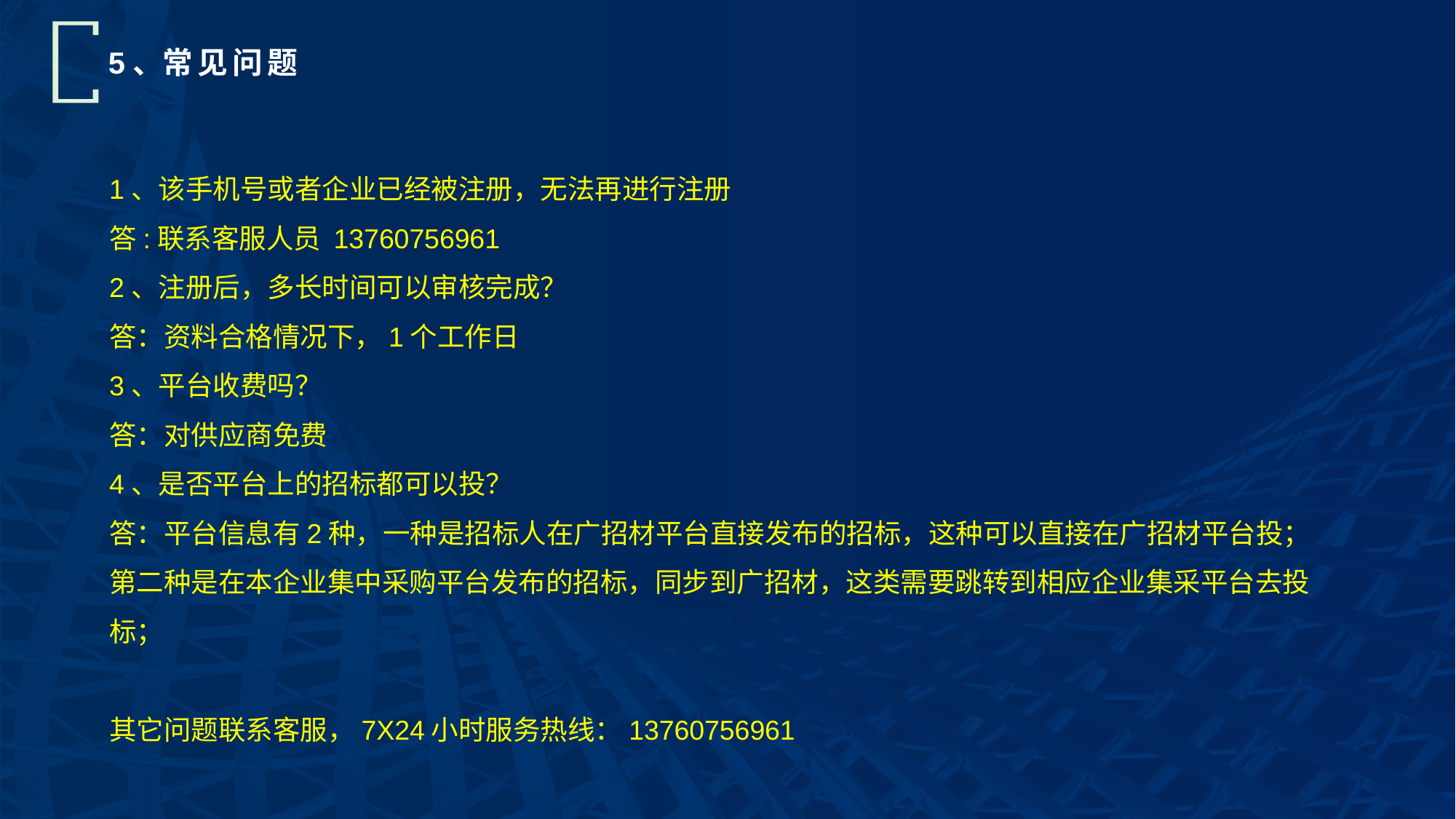

# 5、常见问题
1、该手机号或者企业已经被注册，无法再进行注册
答:联系客服人员 13760756961
2、注册后，多长时间可以审核完成？
答：资料合格情况下，1个工作日
3、平台收费吗？
答：对供应商免费
4、是否平台上的招标都可以投？
答：平台信息有2种，一种是招标人在广招材平台直接发布的招标，这种可以直接在广招材平台投；第二种是在本企业集中采购平台发布的招标，同步到广招材，这类需要跳转到相应企业集采平台去投标；

其它问题联系客服，7X24小时服务热线：13760756961